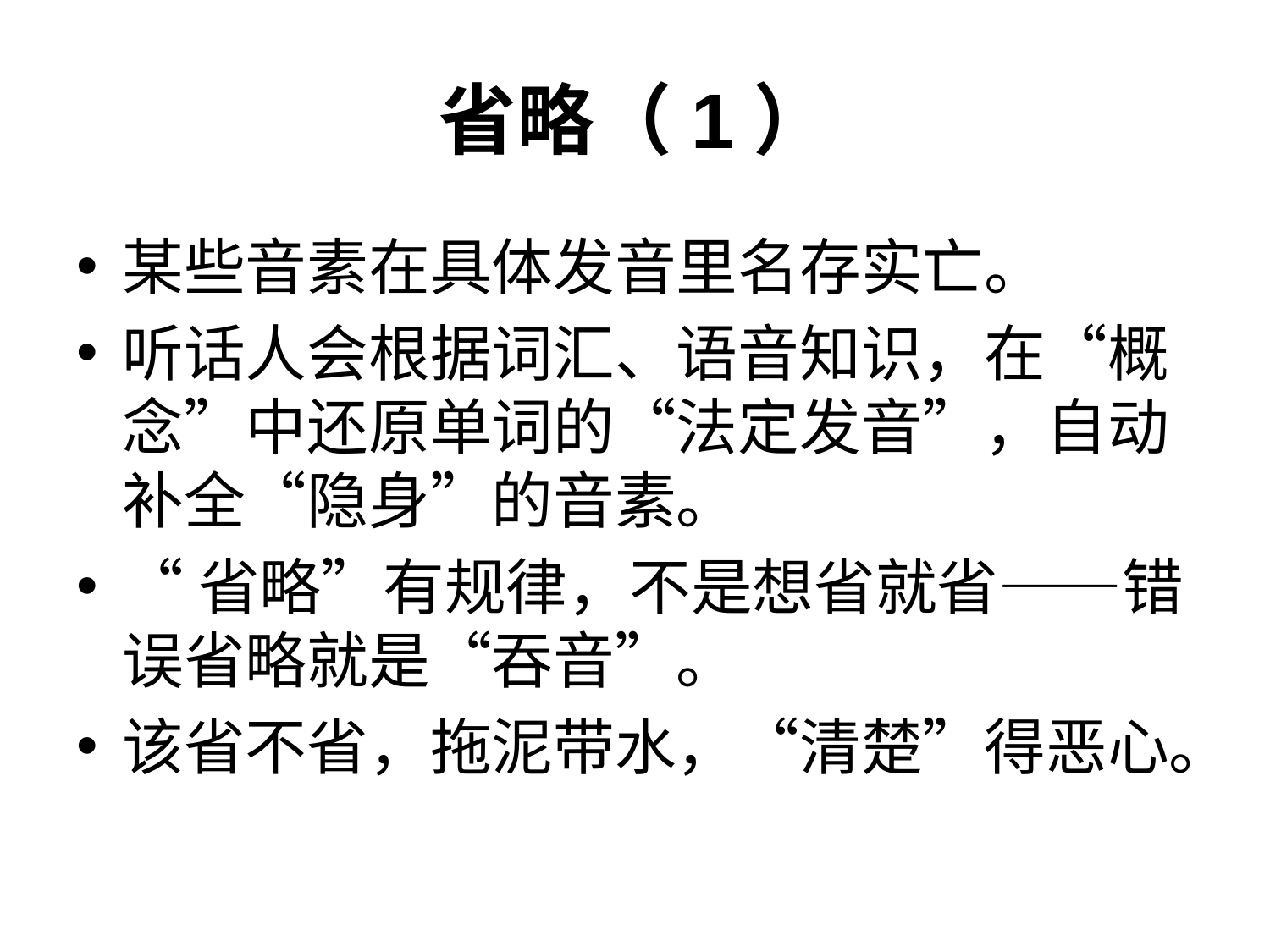

# 省略（1）
某些音素在具体发音里名存实亡。
听话人会根据词汇、语音知识，在“概念”中还原单词的“法定发音”，自动补全“隐身”的音素。
“省略”有规律，不是想省就省——错误省略就是“吞音”。
该省不省，拖泥带水，“清楚”得恶心。